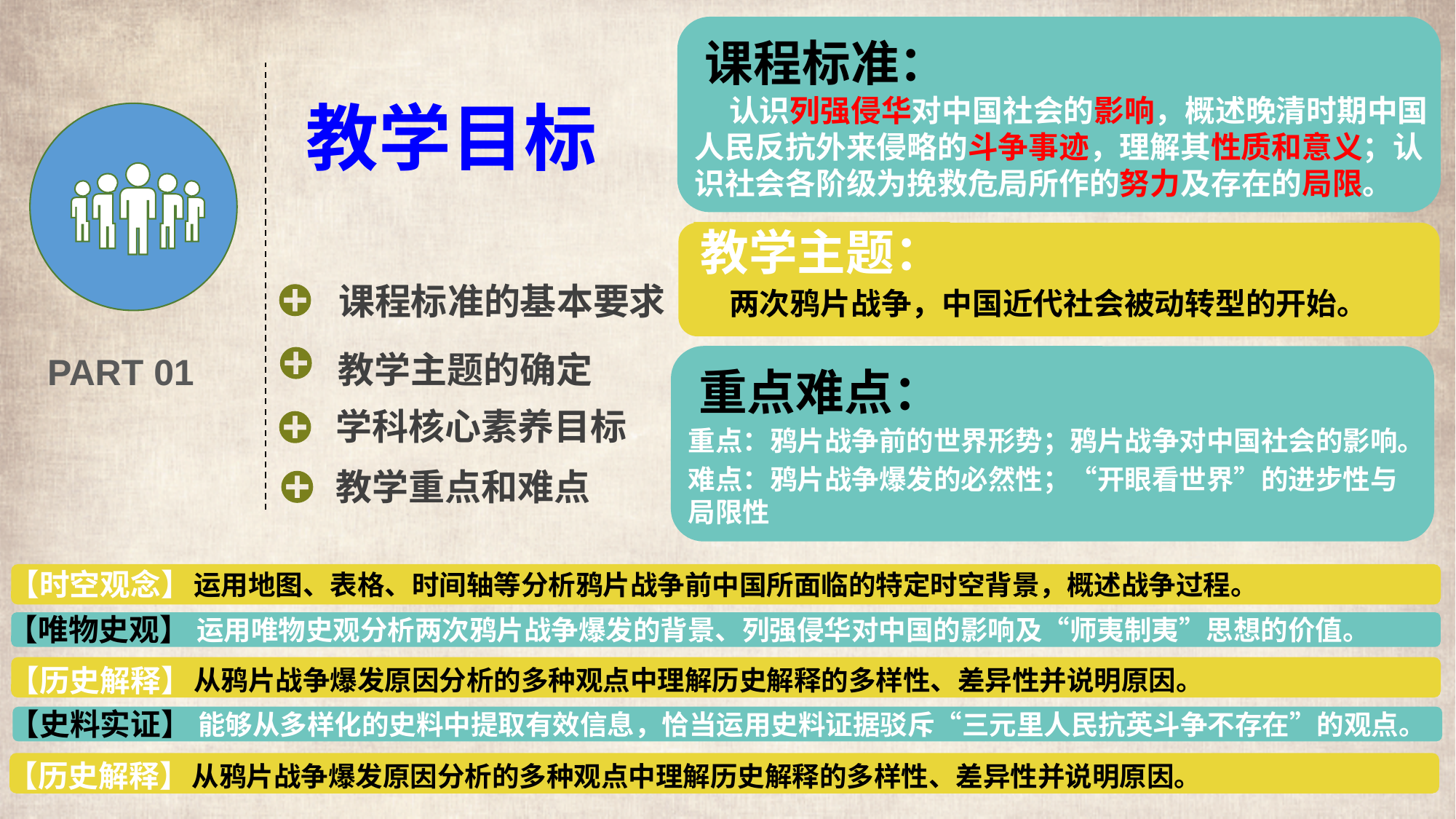

认识列强侵华对中国社会的影响，概述晚清时期中国人民反抗外来侵略的斗争事迹，理解其性质和意义；认识社会各阶级为挽救危局所作的努力及存在的局限。
 课程标准：
教学目标

教学主题：

    两次鸦片战争，中国近代社会被动转型的开始。
课程标准的基本要求

教学主题的确定

重点：鸦片战争前的世界形势；鸦片战争对中国社会的影响。
难点：鸦片战争爆发的必然性；“开眼看世界”的进步性与局限性
 重点难点：

PART 01
学科核心素养目标

教学重点和难点

【时空观念】
 运用地图、表格、时间轴等分析鸦片战争前中国所面临的特定时空背景，概述战争过程。
 【唯物史观】

运用唯物史观分析两次鸦片战争爆发的背景、列强侵华对中国的影响及“师夷制夷”思想的价值。

【历史解释】
 从鸦片战争爆发原因分析的多种观点中理解历史解释的多样性、差异性并说明原因。
 【史料实证】

能够从多样化的史料中提取有效信息，恰当运用史料证据驳斥“三元里人民抗英斗争不存在”的观点。

【历史解释】
 从鸦片战争爆发原因分析的多种观点中理解历史解释的多样性、差异性并说明原因。